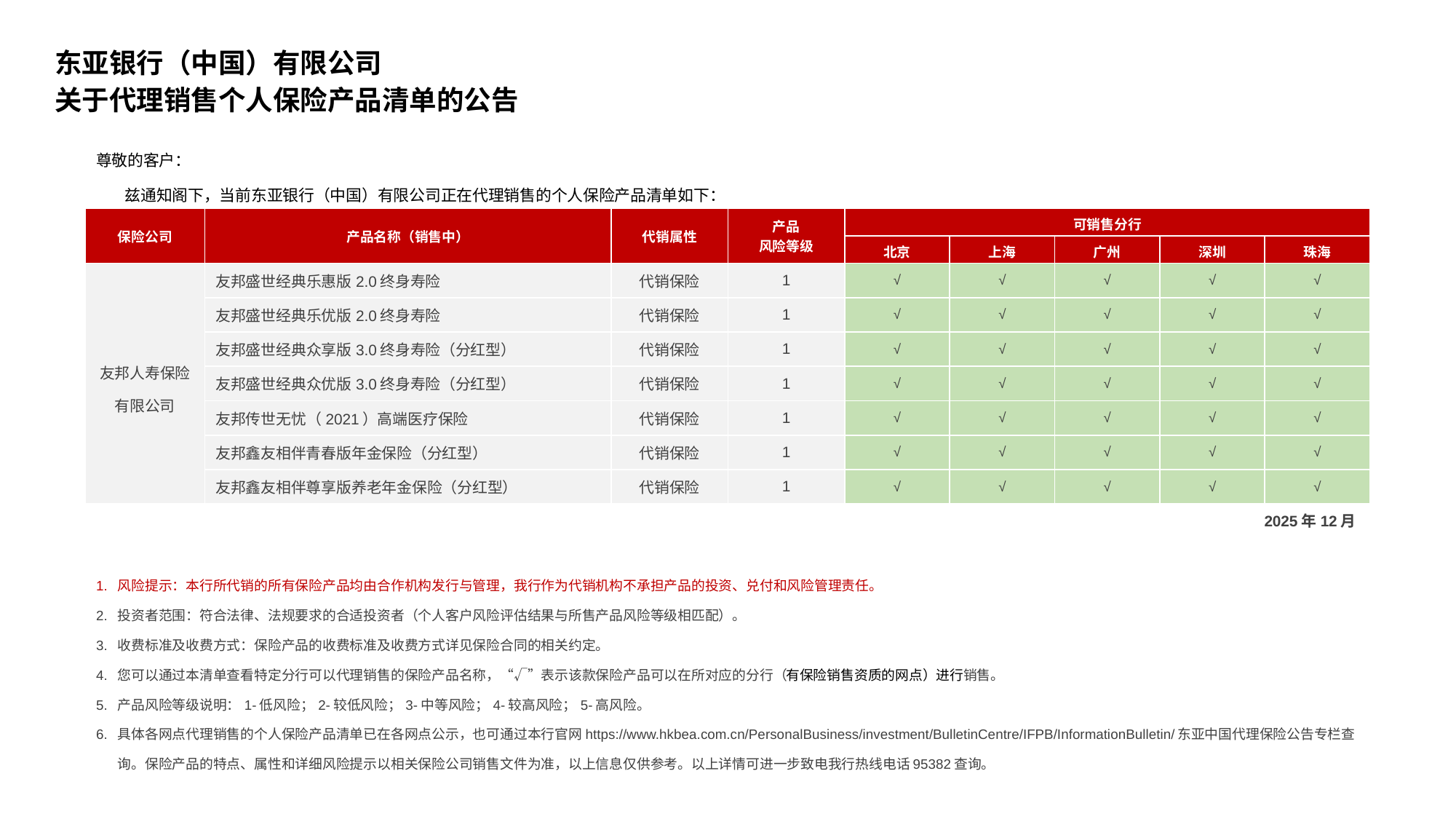

东亚银行（中国）有限公司
关于代理销售个人保险产品清单的公告
| 尊敬的客户： 兹通知阁下，当前东亚银行（中国）有限公司正在代理销售的个人保险产品清单如下： |  |  |  |  |  |  |  |  |
| --- | --- | --- | --- | --- | --- | --- | --- | --- |
| 保险公司 | 产品名称（销售中） | 代销属性 | 产品 风险等级 | 可销售分行 |  |  |  |  |
|  |  |  |  | 北京 | 上海 | 广州 | 深圳 | 珠海 |
| 友邦人寿保险有限公司 | 友邦盛世经典乐惠版2.0终身寿险 | 代销保险 | 1 | √ | √ | √ | √ | √ |
|  | 友邦盛世经典乐优版2.0终身寿险 | 代销保险 | 1 | √ | √ | √ | √ | √ |
|  | 友邦盛世经典众享版3.0终身寿险（分红型） | 代销保险 | 1 | √ | √ | √ | √ | √ |
|  | 友邦盛世经典众优版3.0终身寿险（分红型） | 代销保险 | 1 | √ | √ | √ | √ | √ |
|  | 友邦传世无忧（2021）高端医疗保险 | 代销保险 | 1 | √ | √ | √ | √ | √ |
|  | 友邦鑫友相伴青春版年金保险（分红型） | 代销保险 | 1 | √ | √ | √ | √ | √ |
|  | 友邦鑫友相伴尊享版养老年金保险（分红型） | 代销保险 | 1 | √ | √ | √ | √ | √ |
| 2025年12月 |  |  |  |  |  |  |  |  |
| 风险提示：本行所代销的所有保险产品均由合作机构发行与管理，我行作为代销机构不承担产品的投资、兑付和风险管理责任。 投资者范围：符合法律、法规要求的合适投资者（个人客户风险评估结果与所售产品风险等级相匹配）。 收费标准及收费方式：保险产品的收费标准及收费方式详见保险合同的相关约定。 您可以通过本清单查看特定分行可以代理销售的保险产品名称，“√”表示该款保险产品可以在所对应的分行（有保险销售资质的网点）进行销售。 产品风险等级说明：1-低风险；2-较低风险；3-中等风险；4-较高风险；5-高风险。 具体各网点代理销售的个人保险产品清单已在各网点公示，也可通过本行官网https://www.hkbea.com.cn/PersonalBusiness/investment/BulletinCentre/IFPB/InformationBulletin/东亚中国代理保险公告专栏查询。保险产品的特点、属性和详细风险提示以相关保险公司销售文件为准，以上信息仅供参考。以上详情可进一步致电我行热线电话95382查询。 |  |  |  |  |  |  |  |  |